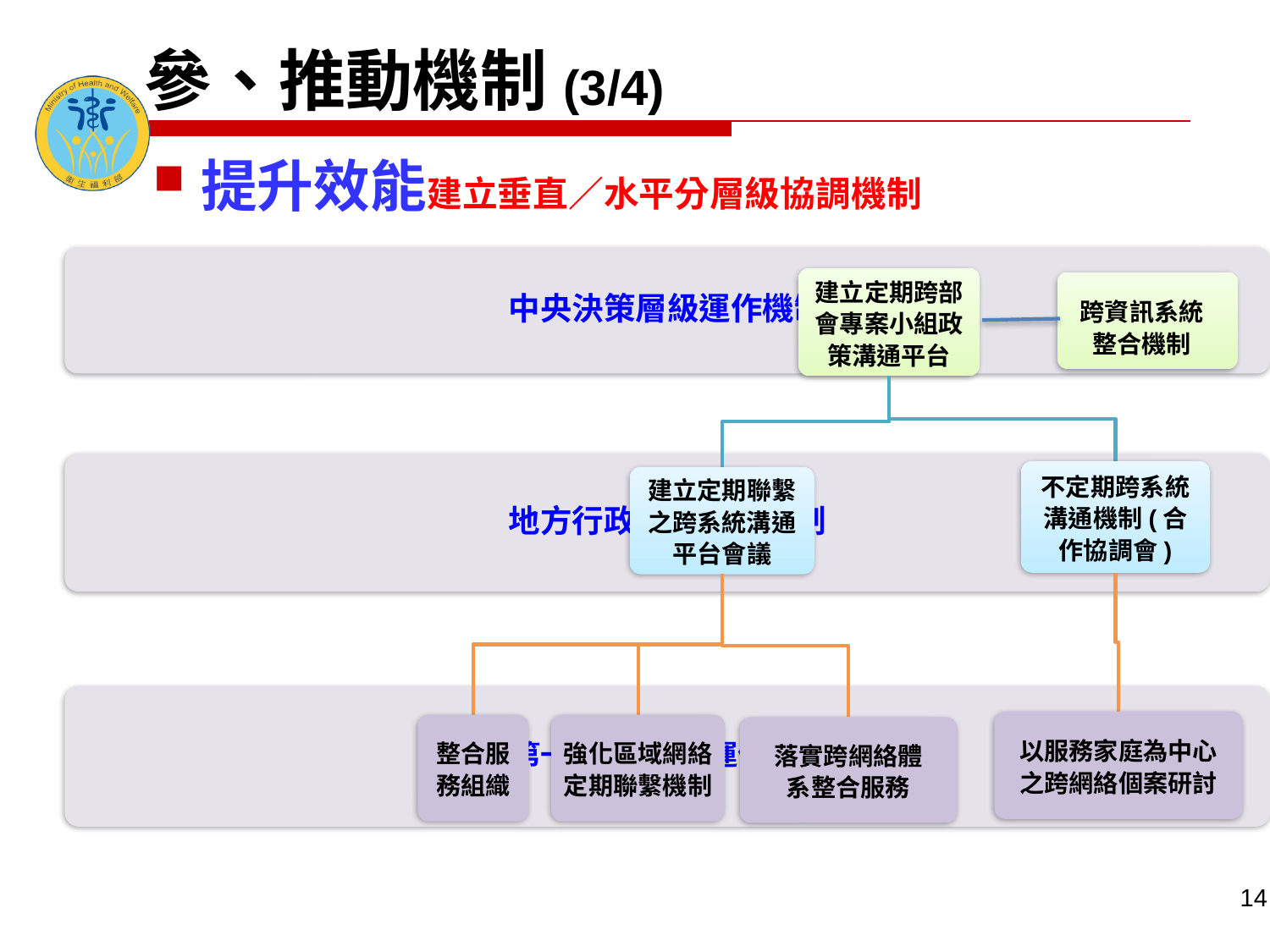

第一線實務層級運作機制
地方行政層級運作機制
中央決策層級運作機制
建立定期跨部會專案小組政策溝通平台
建立定期聯繫之跨系統溝通平台會議
整合服務組織
強化區域網絡定期聯繫機制
落實跨網絡體
系整合服務
不定期跨系統溝通機制(合作協調會)
以服務家庭為中心
之跨網絡個案研討
參、推動機制(3/4)
提升效能建立垂直／水平分層級協調機制

跨資訊系統
整合機制

14